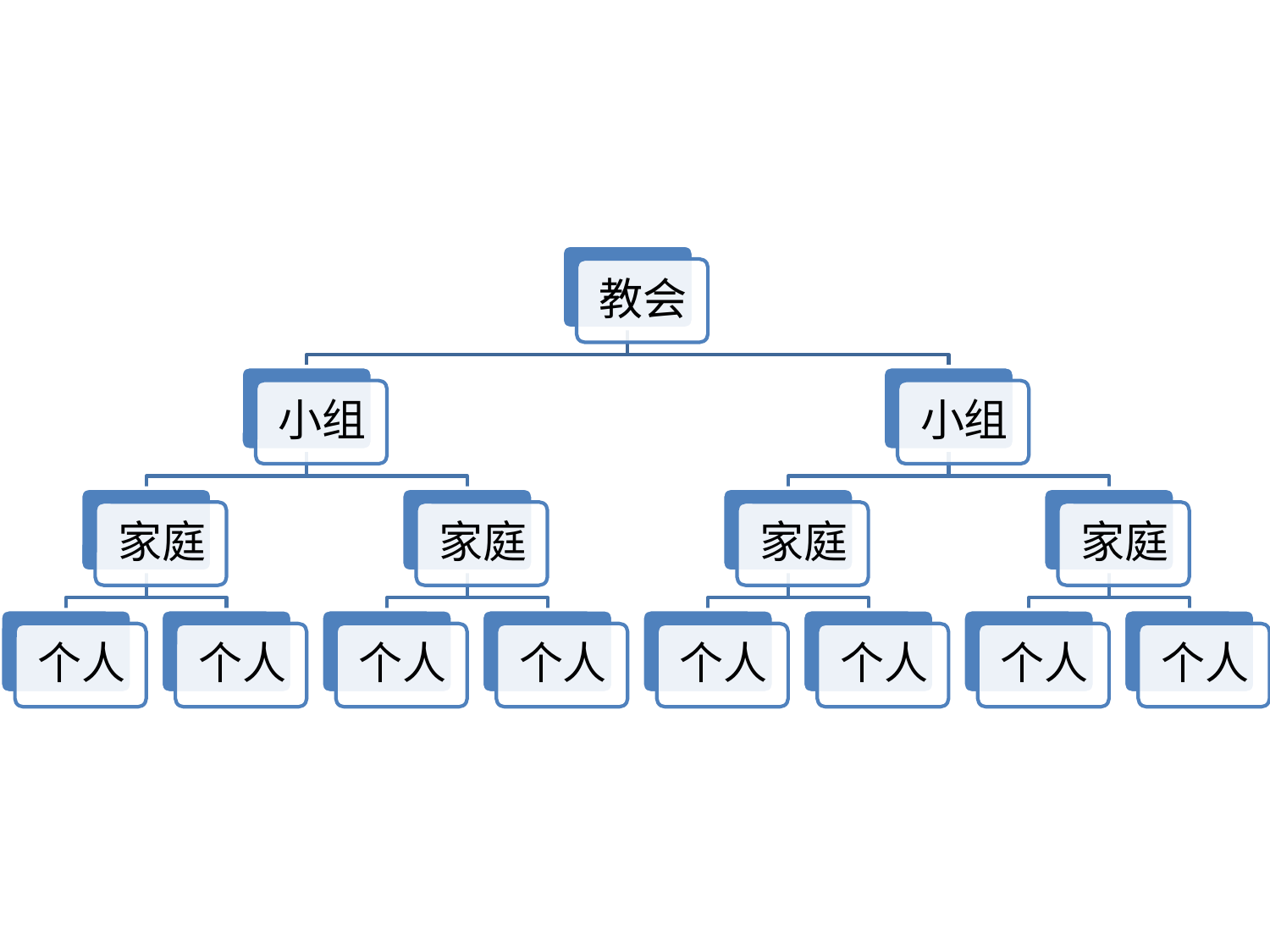

教会
小组
家庭
个人
个人
家庭
个人
个人
小组
家庭
个人
个人
家庭
个人
个人
#